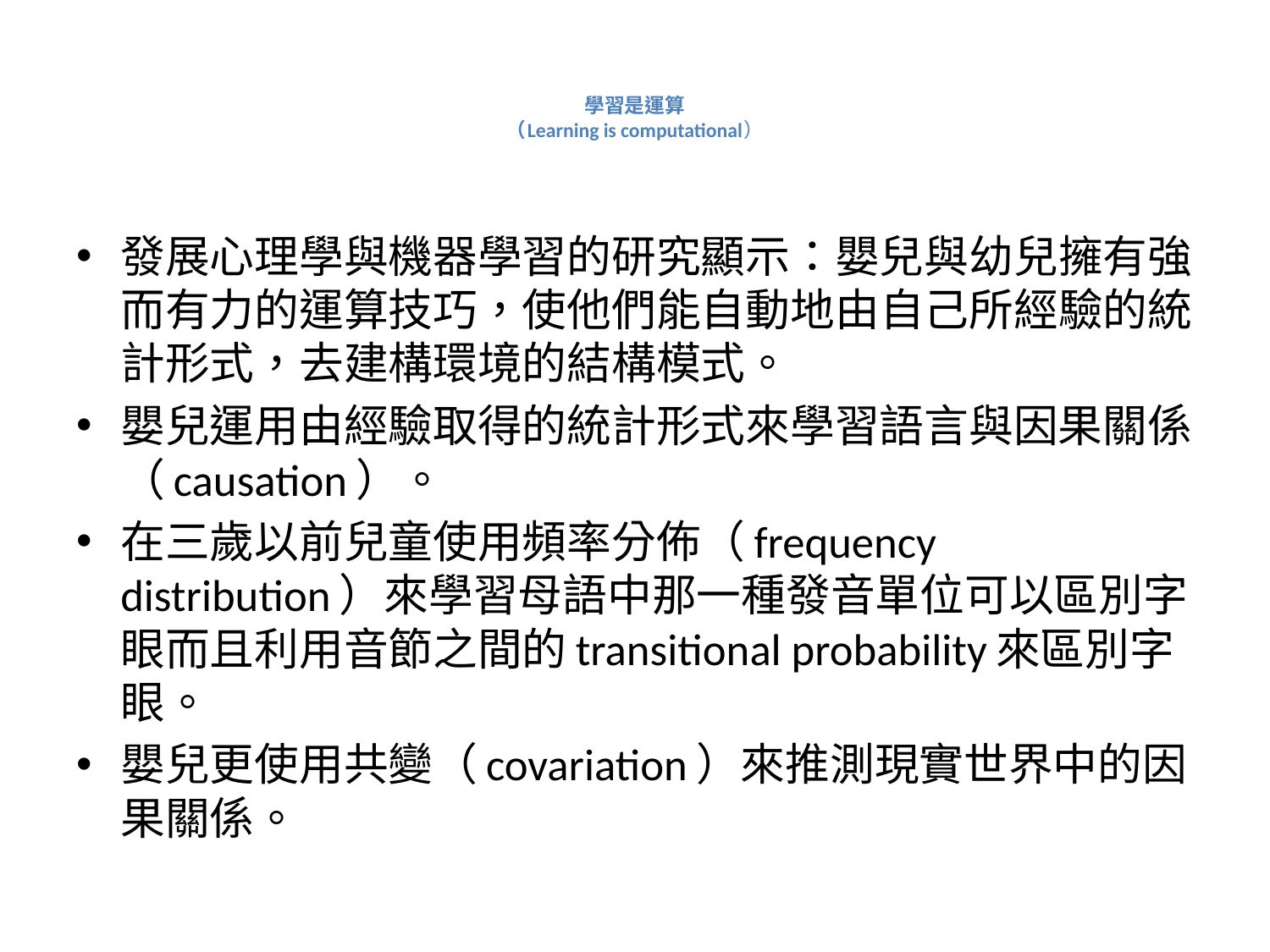

# 學習是運算 （Learning is computational）
發展心理學與機器學習的研究顯示：嬰兒與幼兒擁有強而有力的運算技巧，使他們能自動地由自己所經驗的統計形式，去建構環境的結構模式。
嬰兒運用由經驗取得的統計形式來學習語言與因果關係（causation）。
在三歲以前兒童使用頻率分佈（frequency distribution）來學習母語中那一種發音單位可以區別字眼而且利用音節之間的transitional probability來區別字眼。
嬰兒更使用共變（covariation）來推測現實世界中的因果關係。